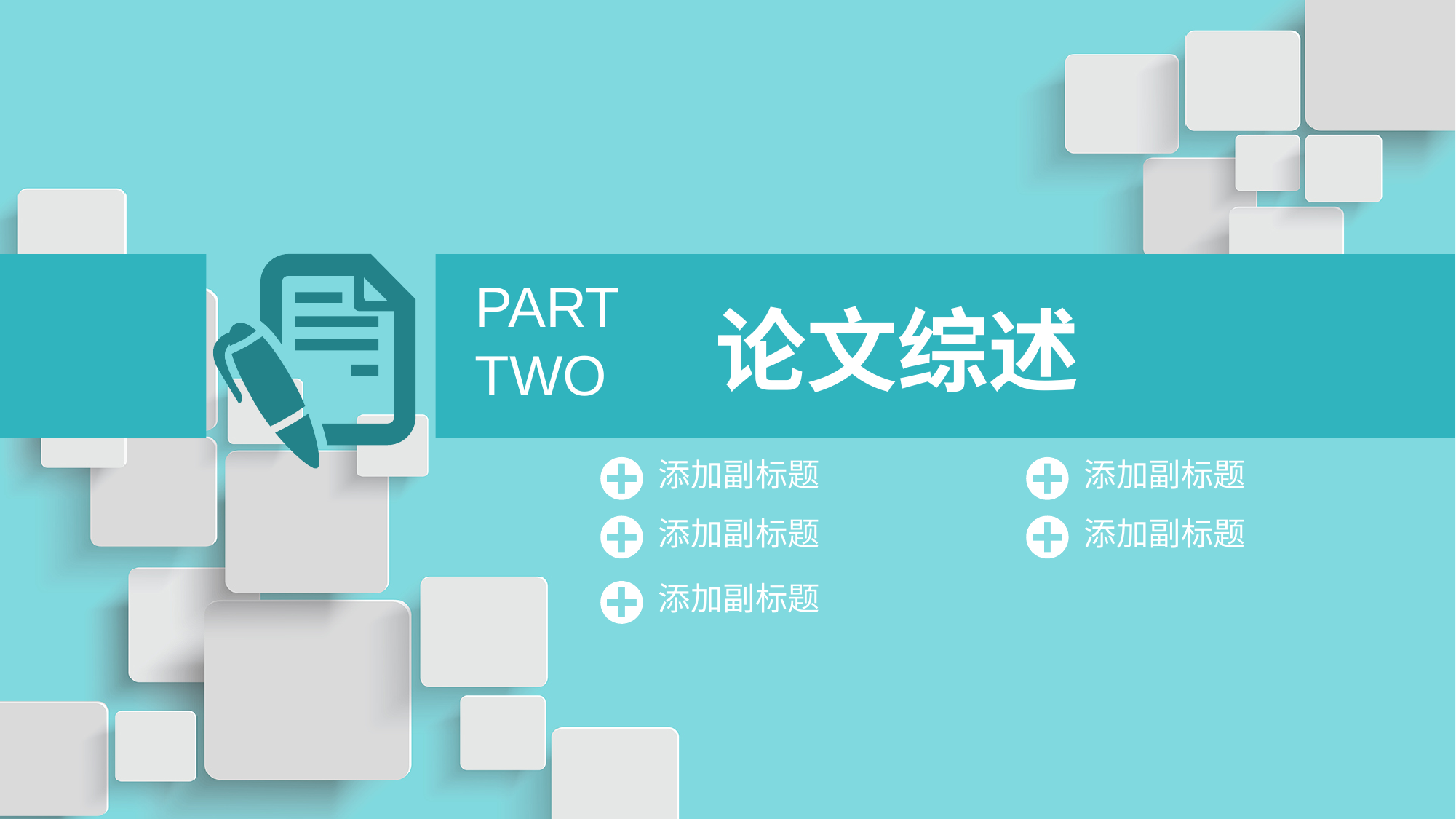

PART TWO
论文综述
添加副标题
添加副标题

添加副标题
添加副标题

添加副标题